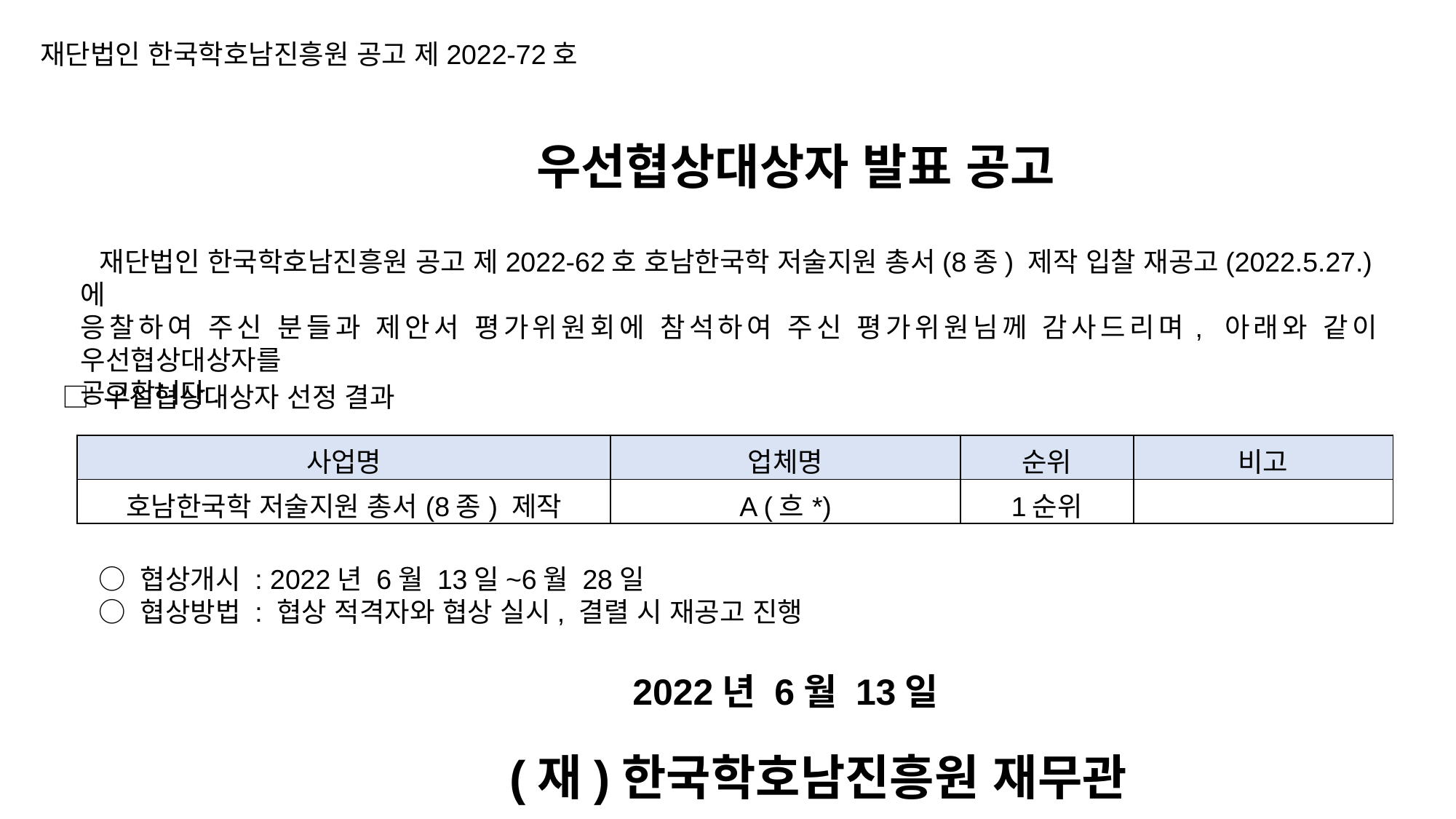

재단법인 한국학호남진흥원 공고 제2022-72호
우선협상대상자 발표 공고
  재단법인 한국학호남진흥원 공고 제2022-62호 호남한국학 저술지원 총서(8종) 제작 입찰 재공고(2022.5.27.)에
응찰하여 주신 분들과 제안서 평가위원회에 참석하여 주신 평가위원님께 감사드리며, 아래와 같이 우선협상대상자를
공고합니다.
□ 우선협상대상자 선정 결과
| 사업명 | 업체명 | 순위 | 비고 |
| --- | --- | --- | --- |
| 호남한국학 저술지원 총서(8종) 제작 | A (흐\*) | 1순위 |  |
○ 협상개시 : 2022년 6월 13일~6월 28일
○ 협상방법 : 협상 적격자와 협상 실시, 결렬 시 재공고 진행
2022년 6월 13일
(재)한국학호남진흥원 재무관